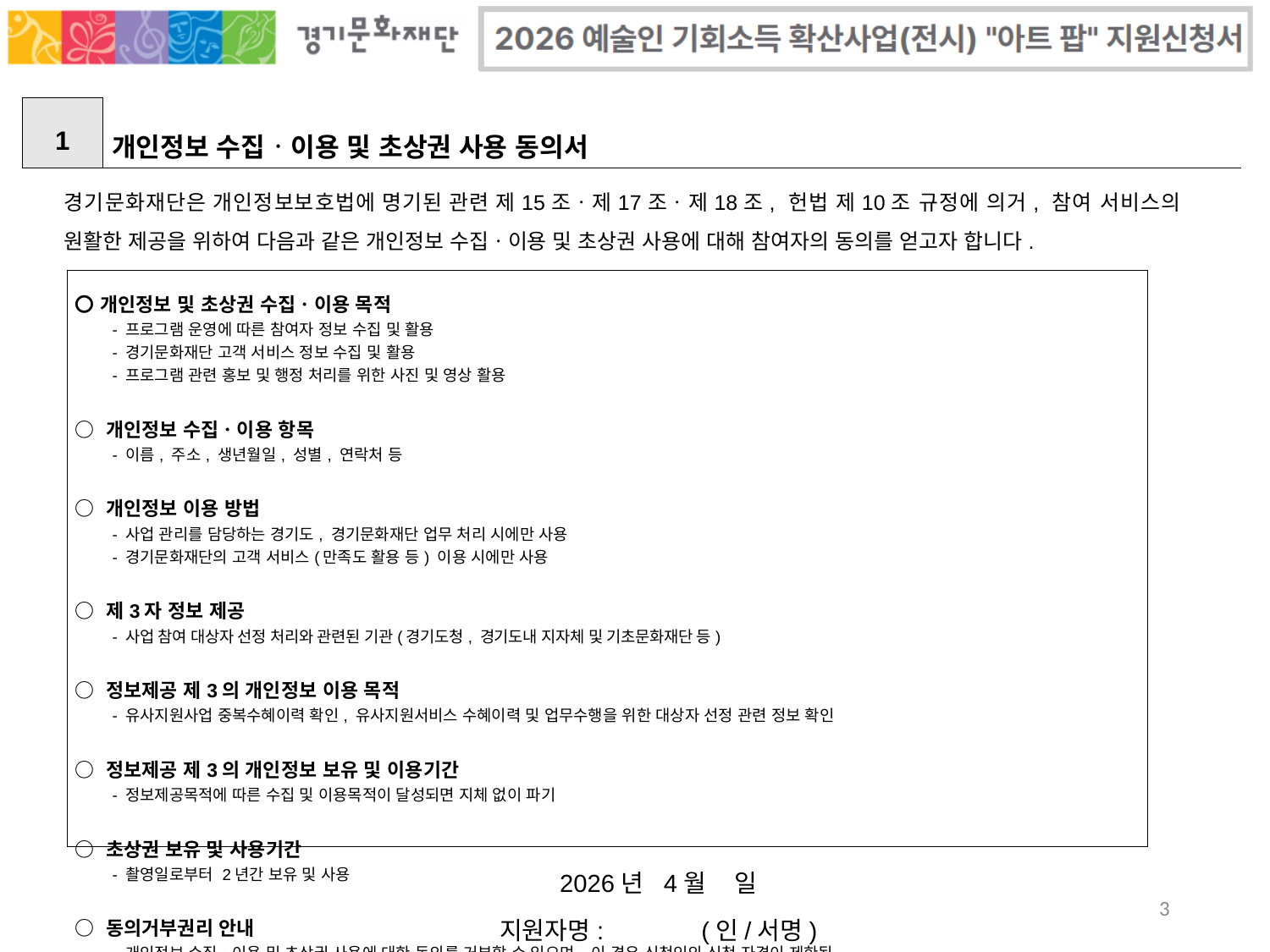

| 1 | 개인정보 수집ㆍ이용 및 초상권 사용 동의서 |
| --- | --- |
경기문화재단은 개인정보보호법에 명기된 관련 제15조ㆍ제17조ㆍ제18조, 헌법 제10조 규정에 의거, 참여 서비스의 원활한 제공을 위하여 다음과 같은 개인정보 수집ㆍ이용 및 초상권 사용에 대해 참여자의 동의를 얻고자 합니다.
| 〇 개인정보 및 초상권 수집ㆍ이용 목적 - 프로그램 운영에 따른 참여자 정보 수집 및 활용 - 경기문화재단 고객 서비스 정보 수집 및 활용 - 프로그램 관련 홍보 및 행정 처리를 위한 사진 및 영상 활용 ○ 개인정보 수집ㆍ이용 항목 - 이름, 주소, 생년월일, 성별, 연락처 등 ○ 개인정보 이용 방법 - 사업 관리를 담당하는 경기도, 경기문화재단 업무 처리 시에만 사용 - 경기문화재단의 고객 서비스(만족도 활용 등) 이용 시에만 사용 ○ 제3자 정보 제공 - 사업 참여 대상자 선정 처리와 관련된 기관(경기도청, 경기도내 지자체 및 기초문화재단 등) ○ 정보제공 제3의 개인정보 이용 목적 - 유사지원사업 중복수혜이력 확인, 유사지원서비스 수혜이력 및 업무수행을 위한 대상자 선정 관련 정보 확인 ○ 정보제공 제3의 개인정보 보유 및 이용기간 - 정보제공목적에 따른 수집 및 이용목적이 달성되면 지체 없이 파기 ○ 초상권 보유 및 사용기간 - 촬영일로부터 2년간 보유 및 사용 ○ 동의거부권리 안내 - 개인정보 수집ㆍ이용 및 초상권 사용에 대한 동의를 거부할 수 있으며, 이 경우 신청인의 신청 자격이 제한됨 |
| --- |
2026년  4월    일
지원자명:              (인/서명)
3